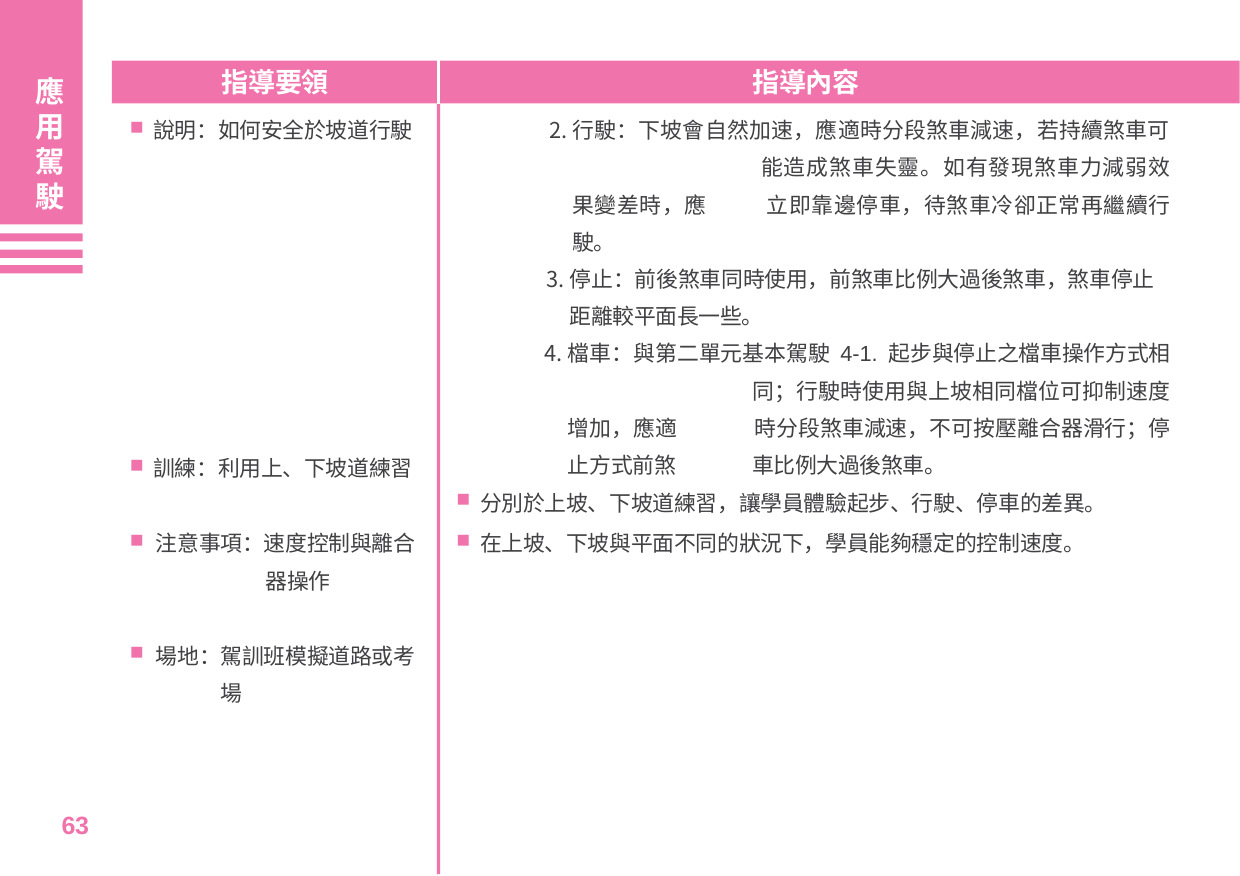

指導要領
指導內容
應用駕駛
行駛：下坡會自然加速，應適時分段煞車減速，若持續煞車可	能造成煞車失靈。如有發現煞車力減弱效果變差時，應	立即靠邊停車，待煞車冷卻正常再繼續行駛。
停止：前後煞車同時使用，前煞車比例大過後煞車，煞車停止	距離較平面長一些。
檔車：與第二單元基本駕駛 4-1. 起步與停止之檔車操作方式相	同；行駛時使用與上坡相同檔位可抑制速度增加，應適	時分段煞車減速，不可按壓離合器滑行；停止方式前煞	車比例大過後煞車。
分別於上坡、下坡道練習，讓學員體驗起步、行駛、停車的差異。
說明：如何安全於坡道行駛

訓練：利用上、下坡道練習
注意事項：速度控制與離合
器操作
在上坡、下坡與平面不同的狀況下，學員能夠穩定的控制速度。
場地：駕訓班模擬道路或考
場
63